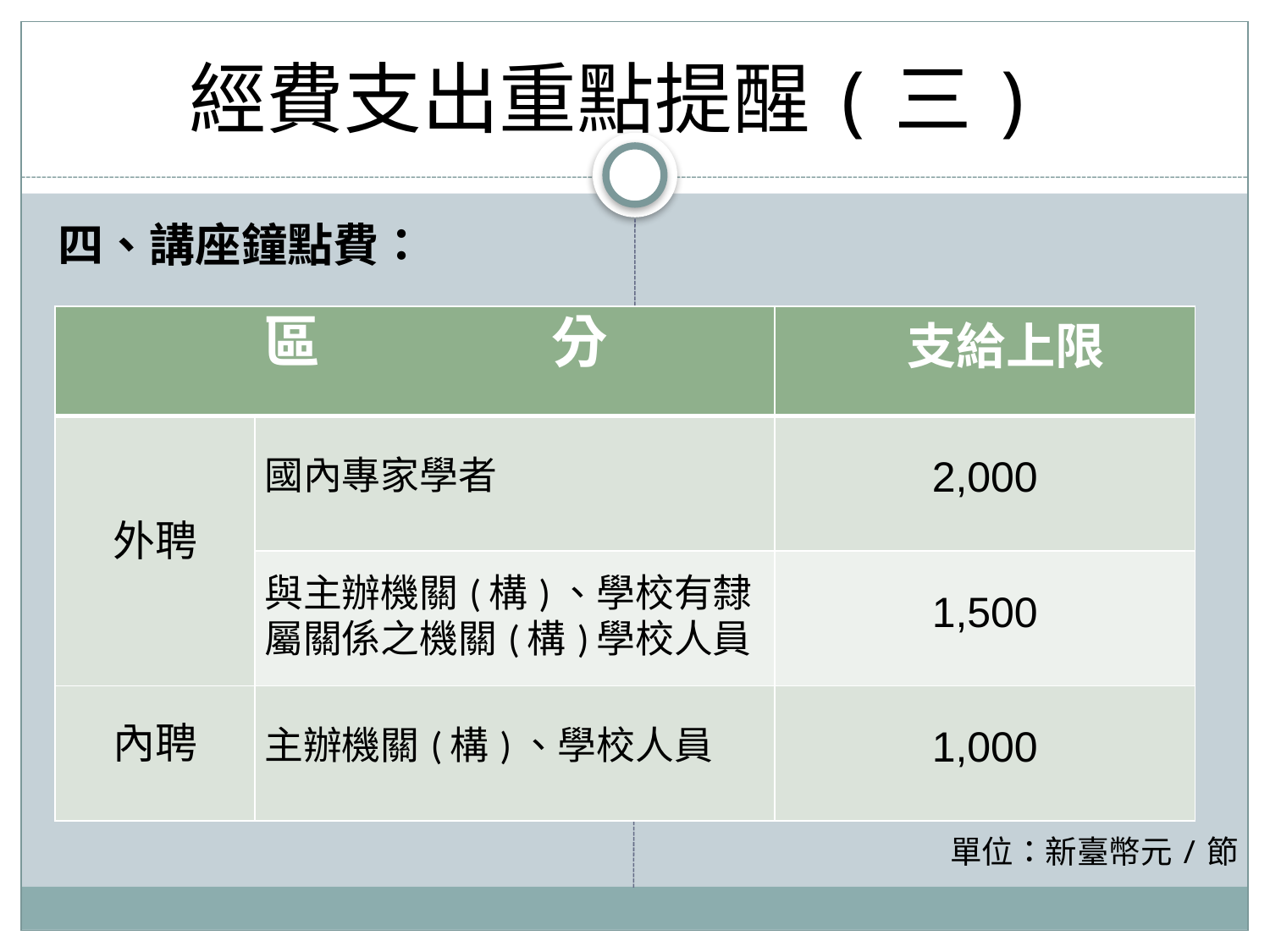

經費支出重點提醒(三)
四、講座鐘點費：

| 區 分 |  | 支給上限 |
| --- | --- | --- |
| 外聘 | 國內專家學者 | 2,000 |
|  | 與主辦機關(構)、學校有隸屬關係之機關(構)學校人員 | 1,500 |
| 內聘 | 主辦機關(構)、學校人員 | 1,000 |
單位：新臺幣元/節